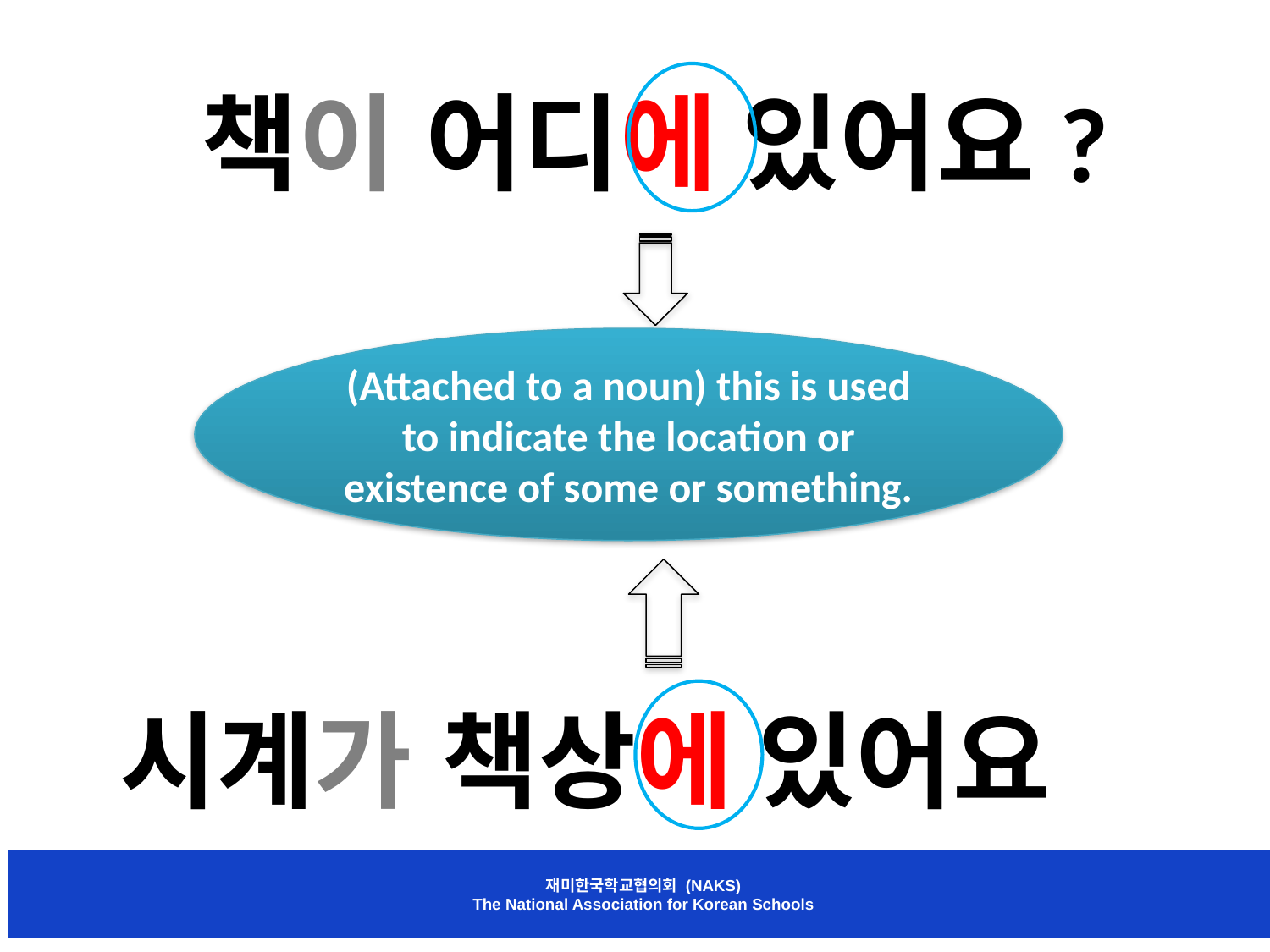

책이 어디에 있어요?

(Attached to a noun) this is used to indicate the location or existence of some or something.

시계가 책상에 있어요
재미한국학교협의회 (NAKS)
The National Association for Korean Schools